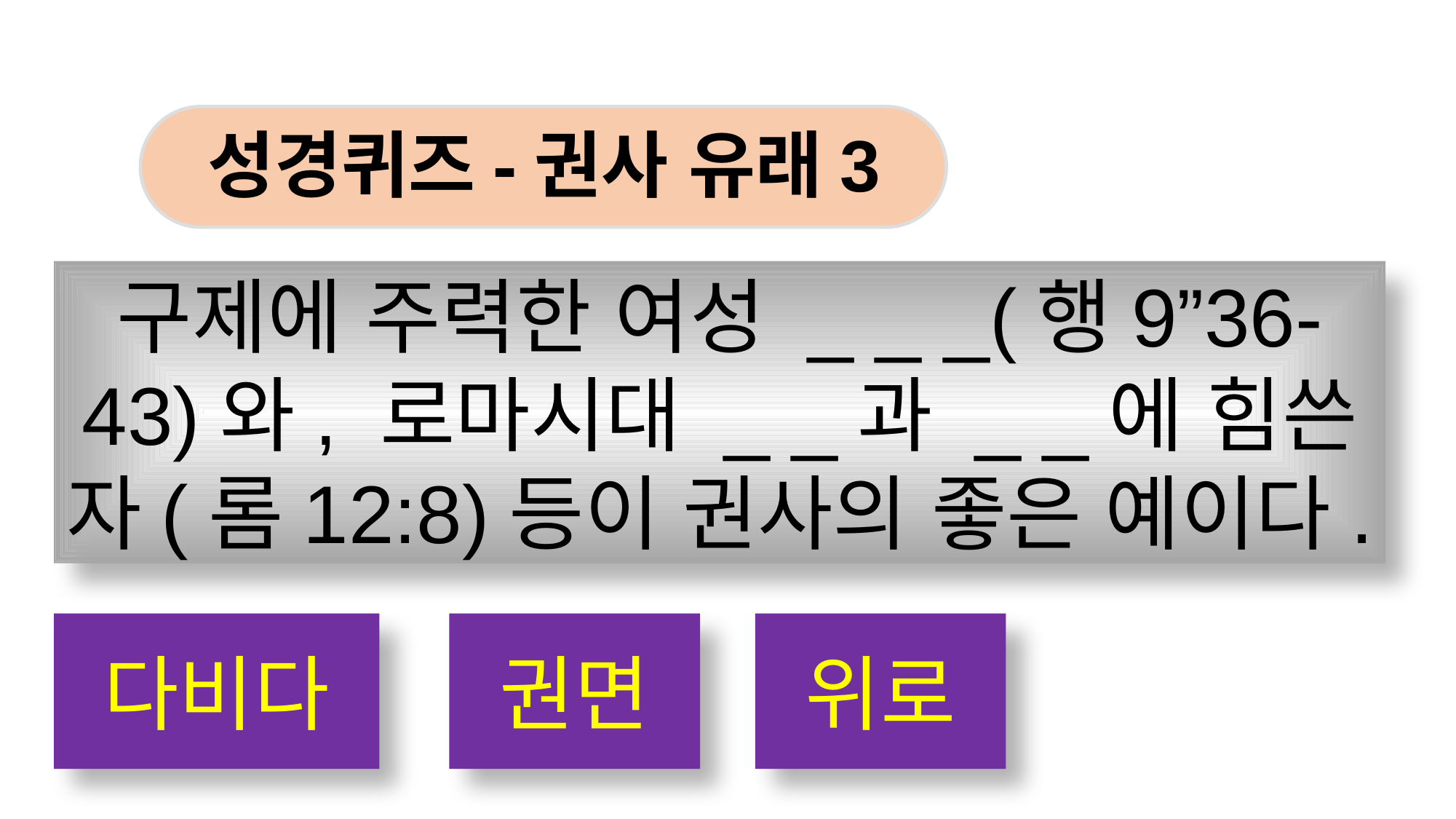

성경퀴즈-권사 유래3
구제에 주력한 여성 _ _ _(행9”36-43)와, 로마시대 _ _과 _ _에 힘쓴 자(롬12:8)등이 권사의 좋은 예이다.
다비다
권면
위로